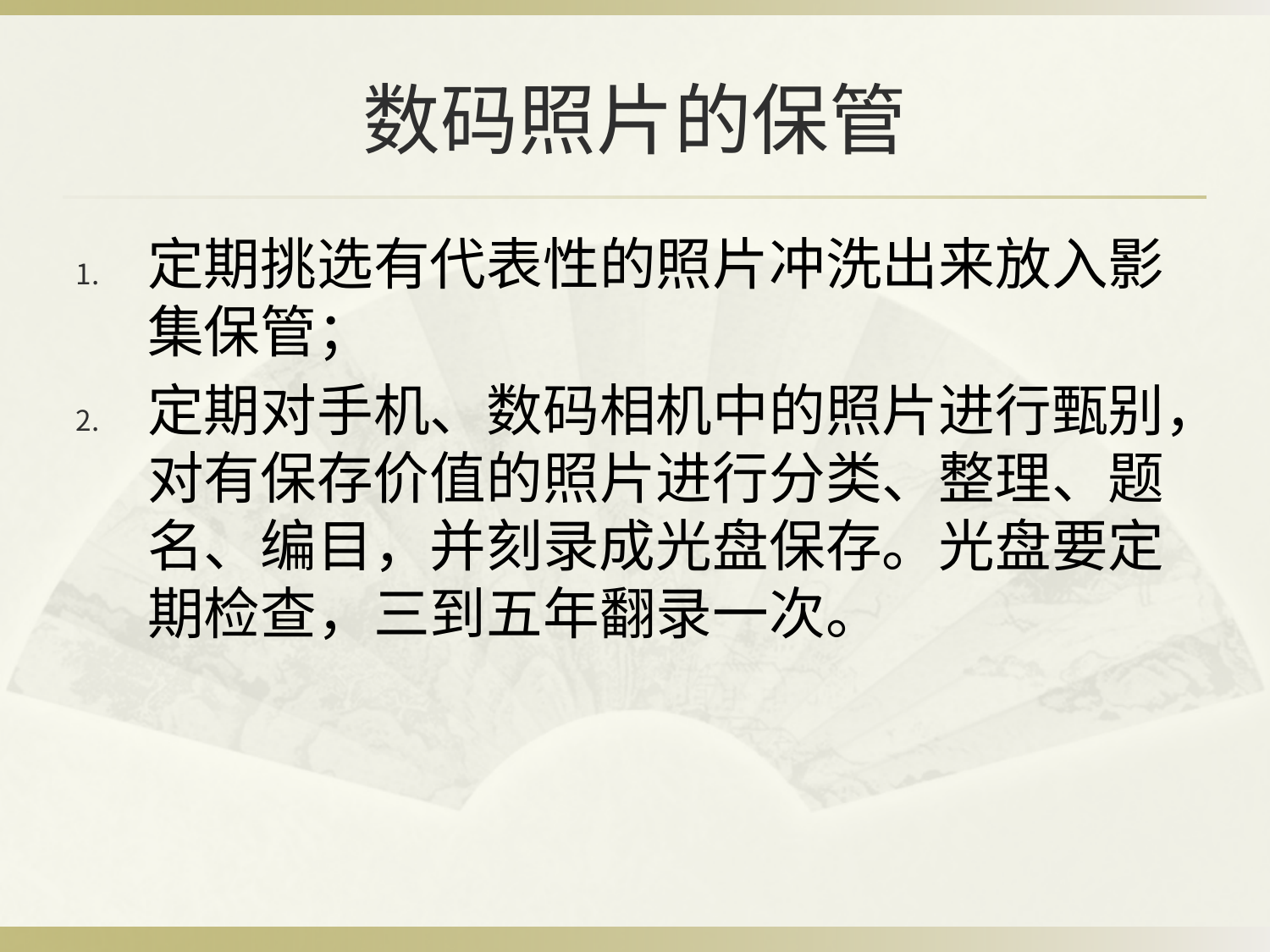

# 数码照片的保管
定期挑选有代表性的照片冲洗出来放入影集保管；
定期对手机、数码相机中的照片进行甄别，对有保存价值的照片进行分类、整理、题名、编目，并刻录成光盘保存。光盘要定期检查，三到五年翻录一次。
95